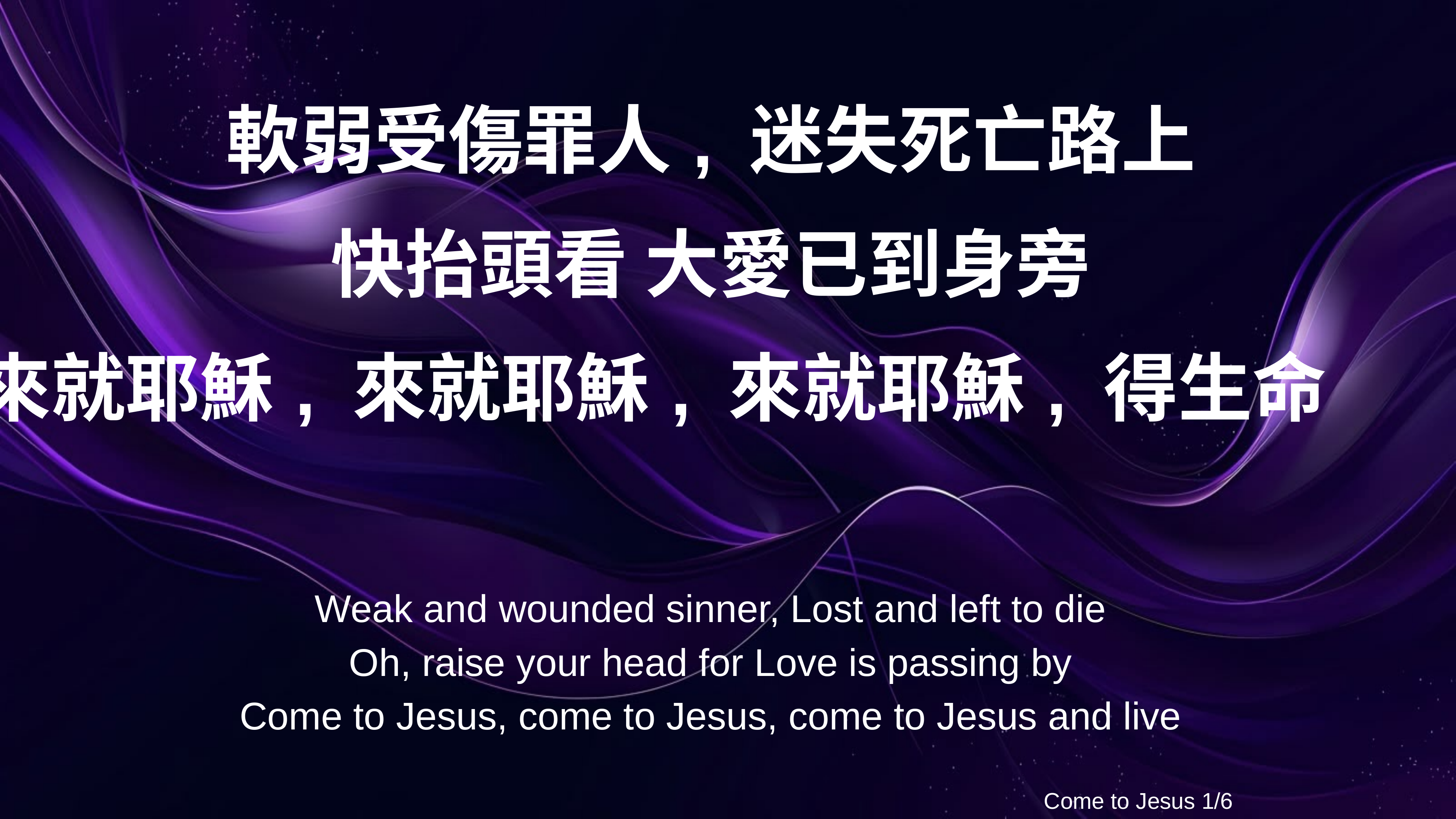

軟弱受傷罪人, 迷失死亡路上
快抬頭看 大愛已到身旁
來就耶穌, 來就耶穌, 來就耶穌, 得生命

Weak and wounded sinner, Lost and left to die
Oh, raise your head for Love is passing by
Come to Jesus, come to Jesus, come to Jesus and live
Come to Jesus 1/6